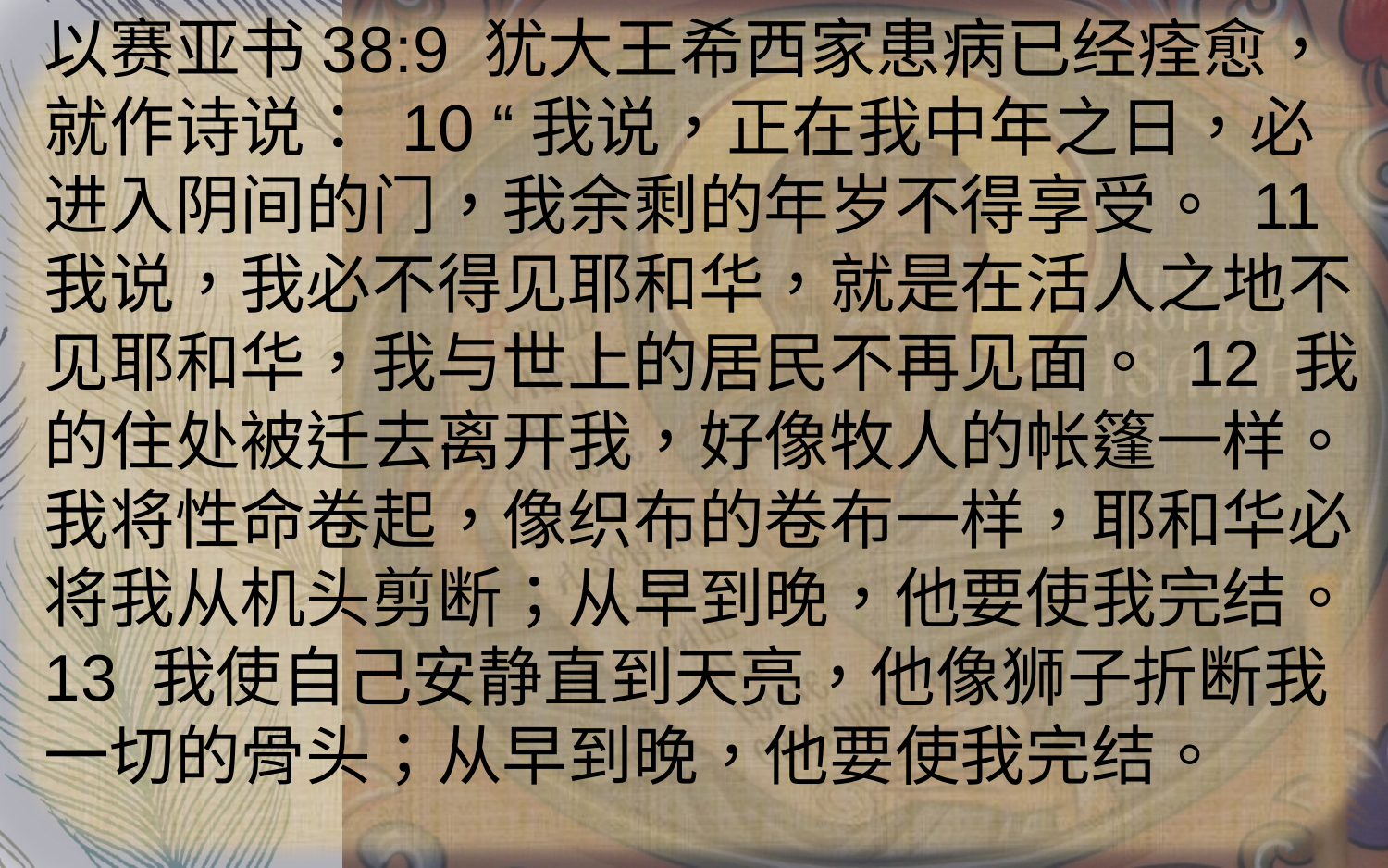

以赛亚书38:9 犹大王希西家患病已经痊愈，就作诗说： 10 “我说，正在我中年之日，必进入阴间的门，我余剩的年岁不得享受。 11 我说，我必不得见耶和华，就是在活人之地不见耶和华，我与世上的居民不再见面。 12 我的住处被迁去离开我，好像牧人的帐篷一样。我将性命卷起，像织布的卷布一样，耶和华必将我从机头剪断；从早到晚，他要使我完结。 13 我使自己安静直到天亮，他像狮子折断我一切的骨头；从早到晚，他要使我完结。